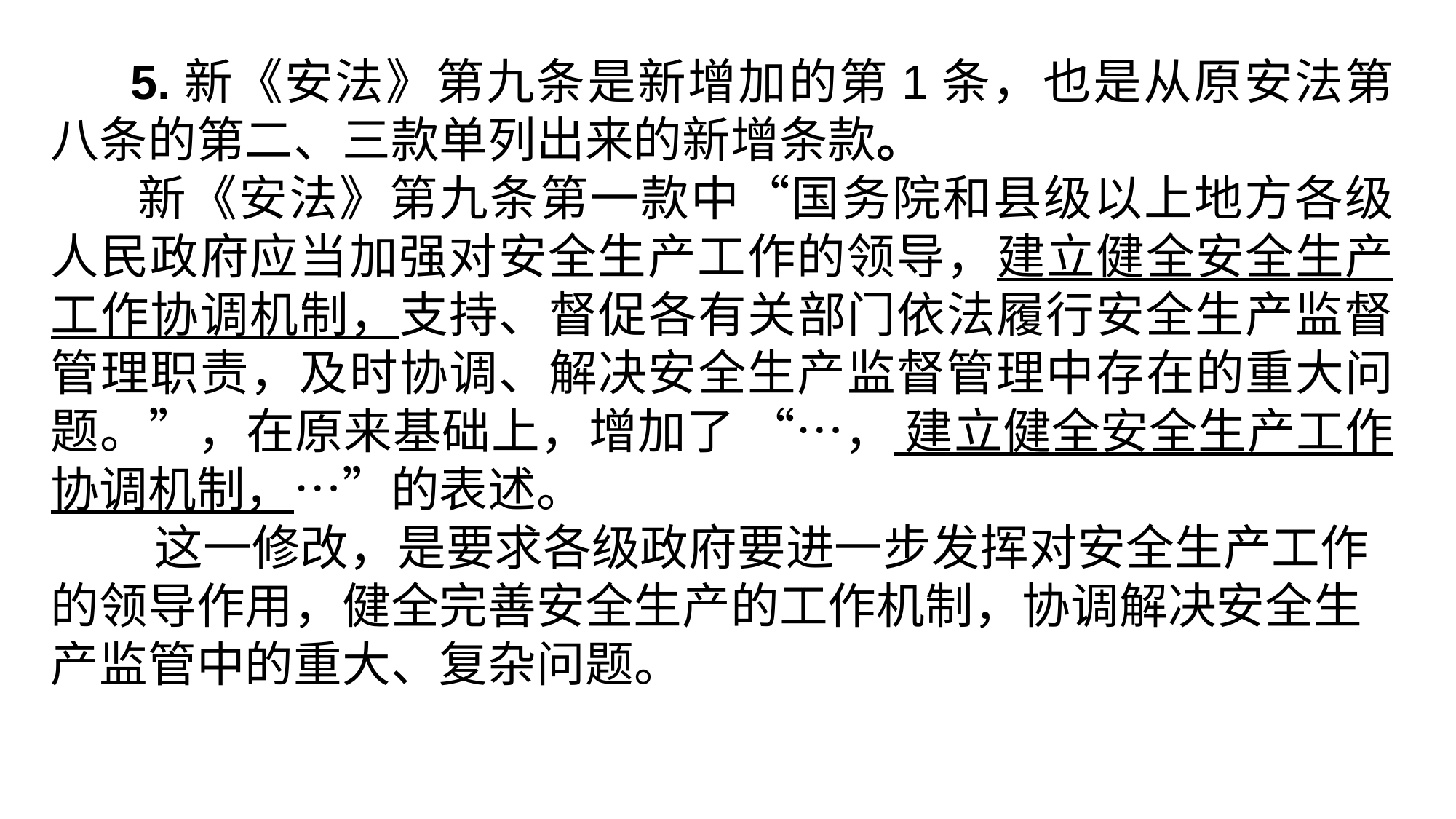

5.新《安法》第九条是新增加的第1条，也是从原安法第八条的第二、三款单列出来的新增条款。
  新《安法》第九条第一款中“国务院和县级以上地方各级人民政府应当加强对安全生产工作的领导，建立健全安全生产工作协调机制，支持、督促各有关部门依法履行安全生产监督管理职责，及时协调、解决安全生产监督管理中存在的重大问题。”，在原来基础上，增加了 “…， 建立健全安全生产工作协调机制，…”的表述。
    这一修改，是要求各级政府要进一步发挥对安全生产工作的领导作用，健全完善安全生产的工作机制，协调解决安全生产监管中的重大、复杂问题。